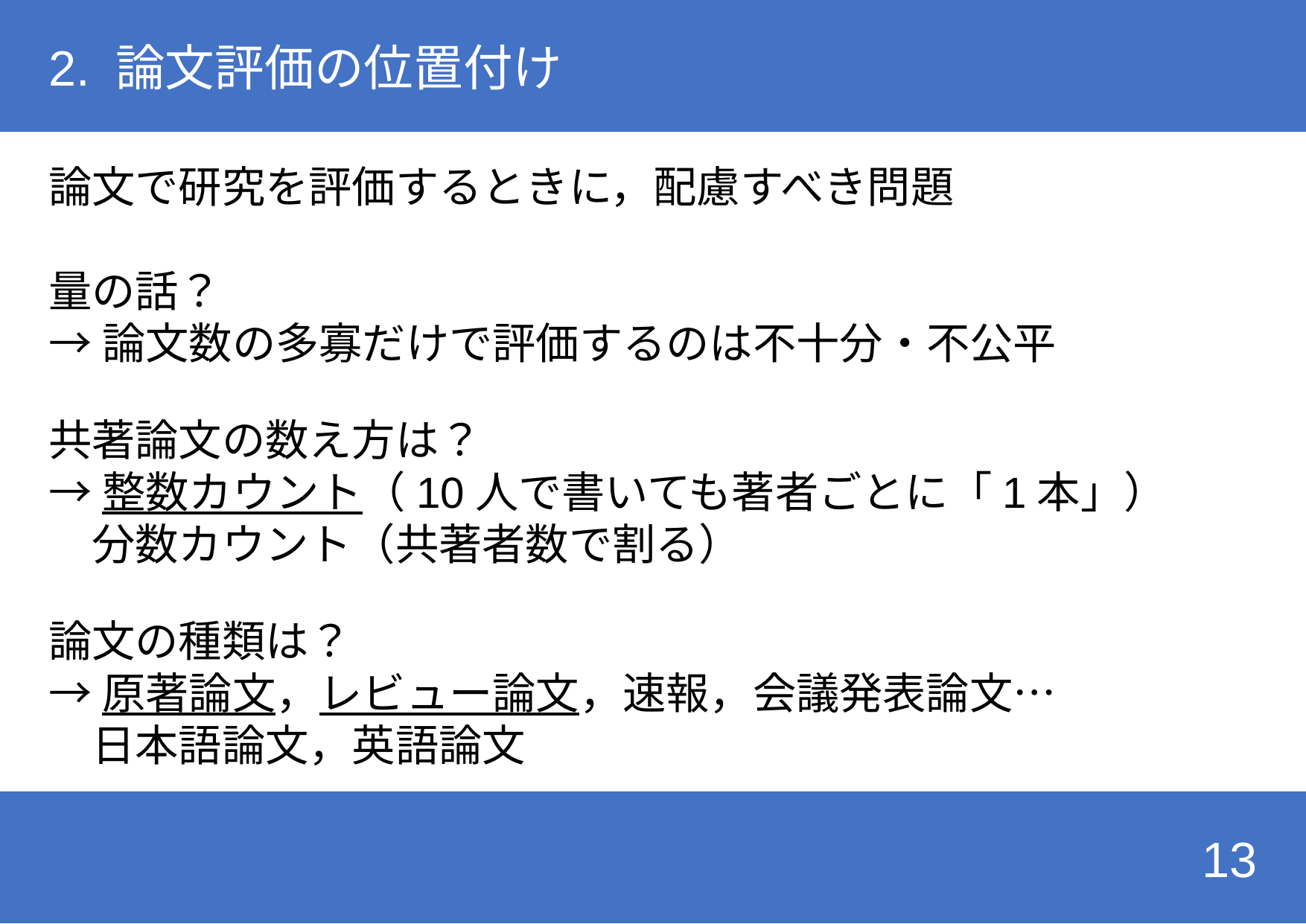

# 2. 論文評価の位置付け
論文で研究を評価するときに，配慮すべき問題

量の話？
→論文数の多寡だけで評価するのは不十分・不公平

共著論文の数え方は？
→整数カウント（10人で書いても著者ごとに「1本」）
　分数カウント（共著者数で割る）

論文の種類は？
→原著論文，レビュー論文，速報，会議発表論文…
　日本語論文，英語論文
13